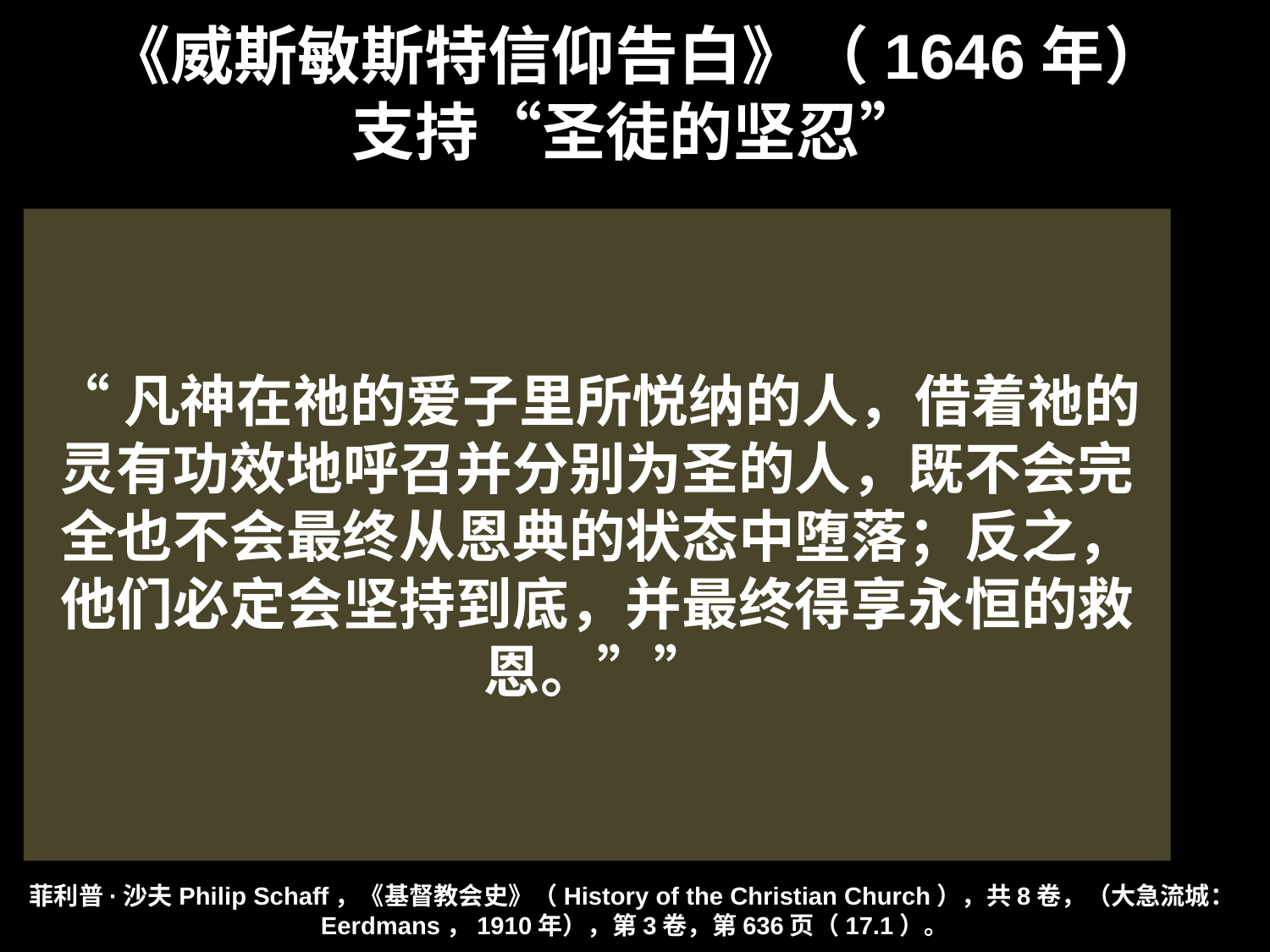

# 《威斯敏斯特信仰告白》（1646年） 支持“圣徒的坚忍”
“凡神在祂的爱子里所悦纳的人，借着祂的灵有功效地呼召并分别为圣的人，既不会完全也不会最终从恩典的状态中堕落；反之，他们必定会坚持到底，并最终得享永恒的救恩。””
菲利普·沙夫Philip Schaff，《基督教会史》（History of the Christian Church），共8卷，（大急流城：Eerdmans，1910年），第3卷，第636页（17.1）。